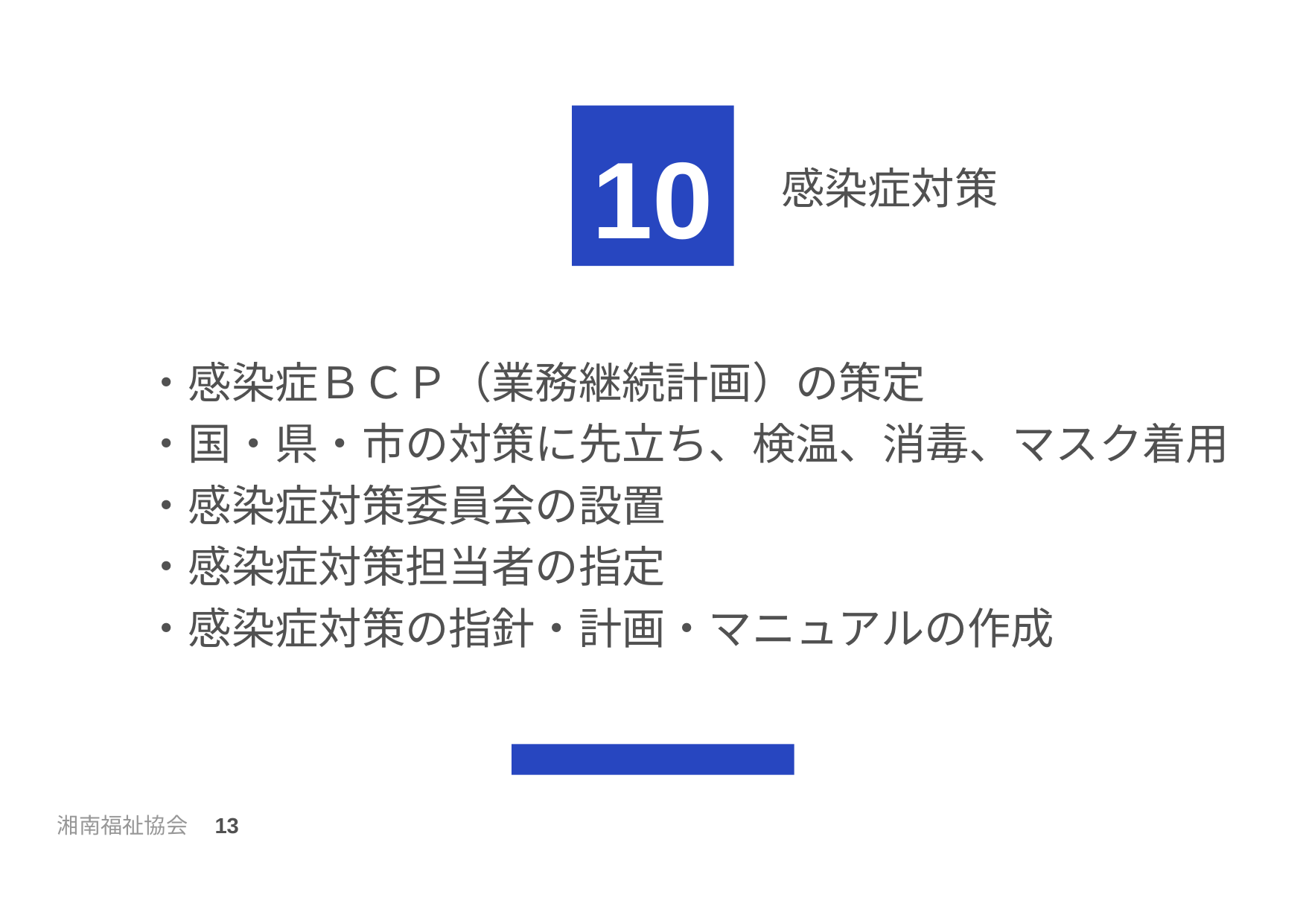

10
感染症対策
・感染症ＢＣＰ（業務継続計画）の策定
・国・県・市の対策に先立ち、検温、消毒、マスク着用
・感染症対策委員会の設置
・感染症対策担当者の指定
・感染症対策の指針・計画・マニュアルの作成

湘南福祉協会　13